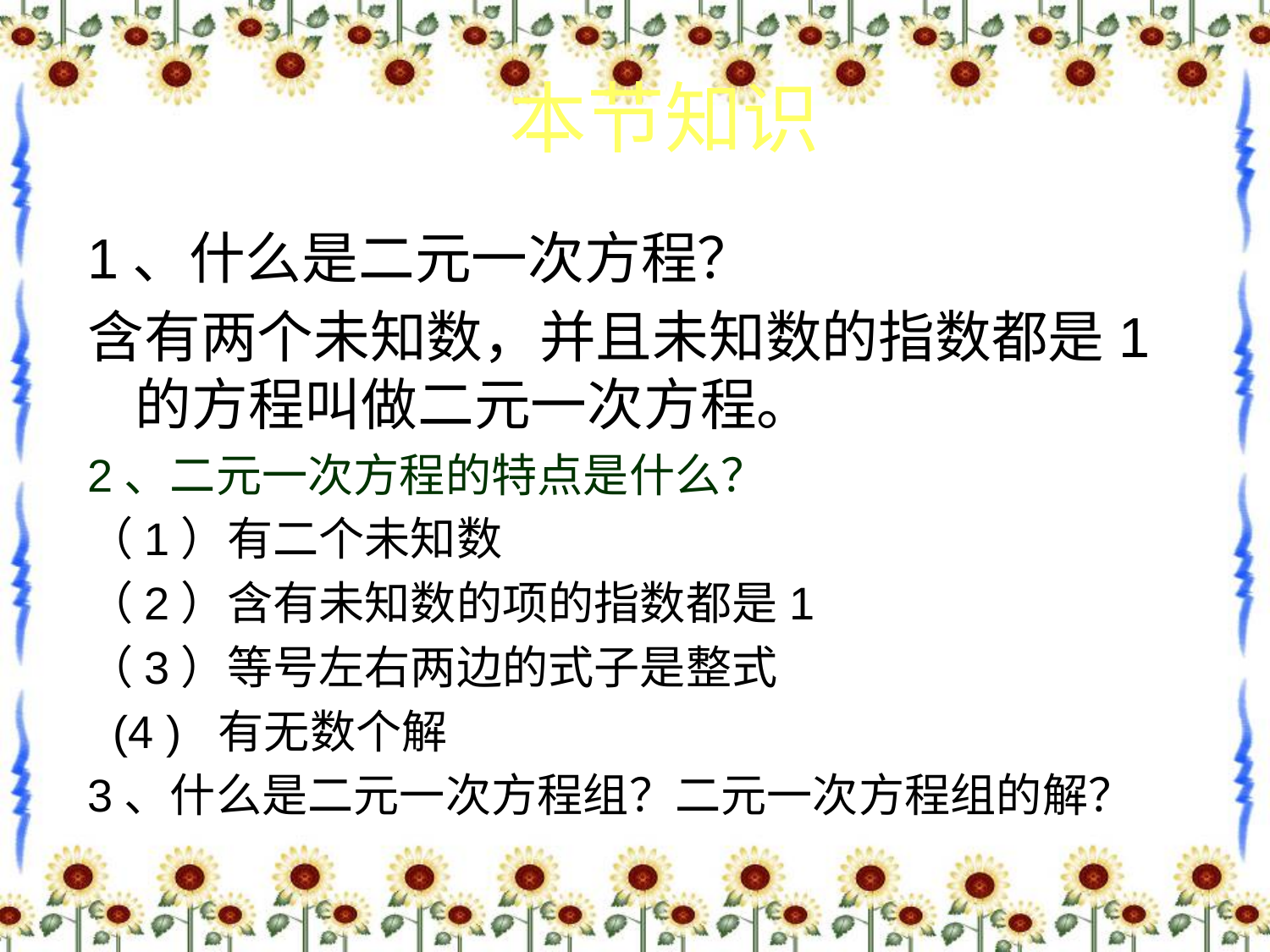

# 本节知识
1、什么是二元一次方程？
含有两个未知数，并且未知数的指数都是1的方程叫做二元一次方程。
2、二元一次方程的特点是什么？
（1）有二个未知数
（2）含有未知数的项的指数都是1
（3）等号左右两边的式子是整式
  (4 )  有无数个解
3、什么是二元一次方程组？二元一次方程组的解？